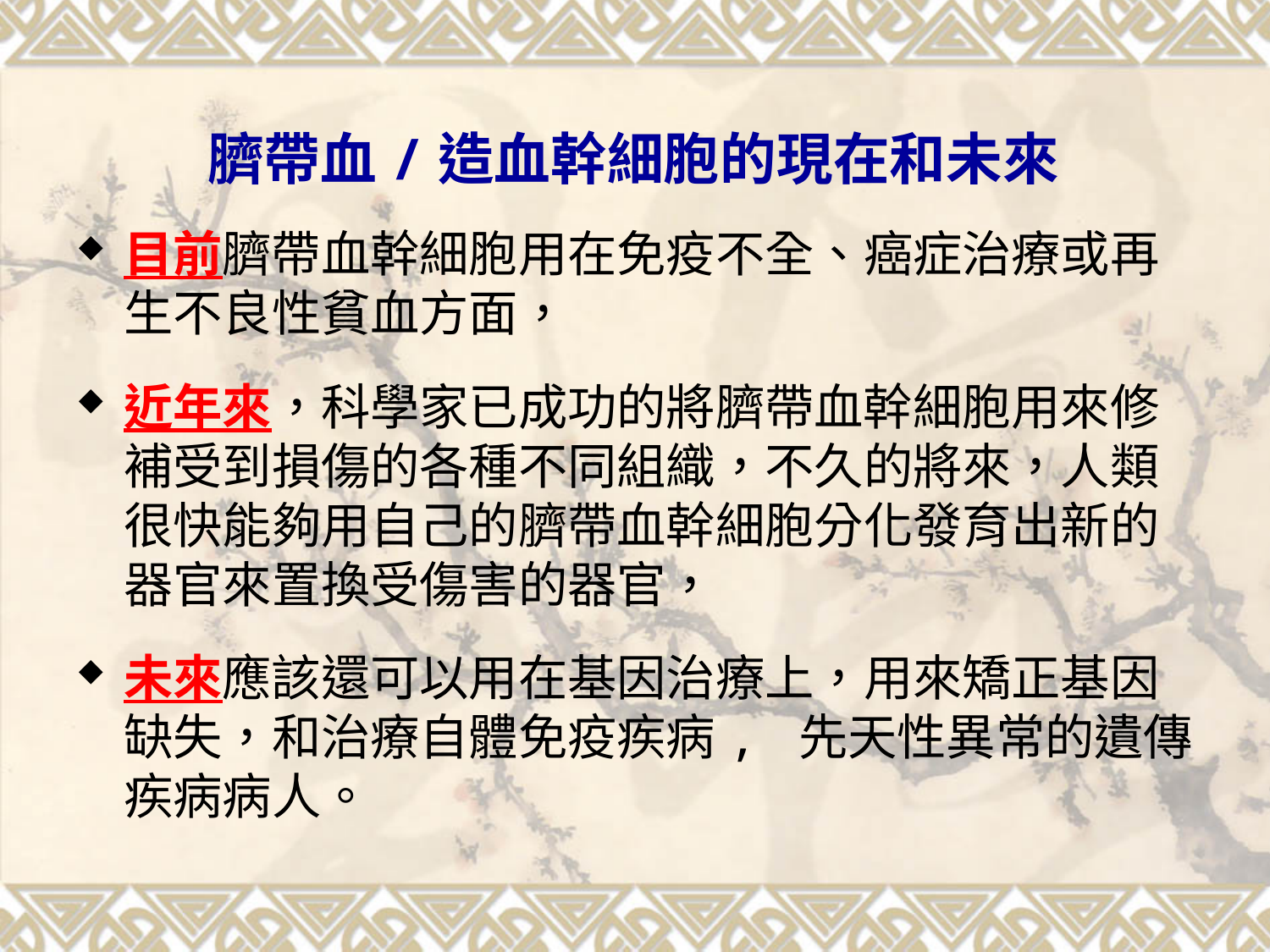

臍帶血/造血幹細胞的現在和未來
目前臍帶血幹細胞用在免疫不全、癌症治療或再生不良性貧血方面，

近年來，科學家已成功的將臍帶血幹細胞用來修補受到損傷的各種不同組織，不久的將來，人類很快能夠用自己的臍帶血幹細胞分化發育出新的器官來置換受傷害的器官，

未來應該還可以用在基因治療上，用來矯正基因缺失，和治療自體免疫疾病, 先天性異常的遺傳疾病病人。